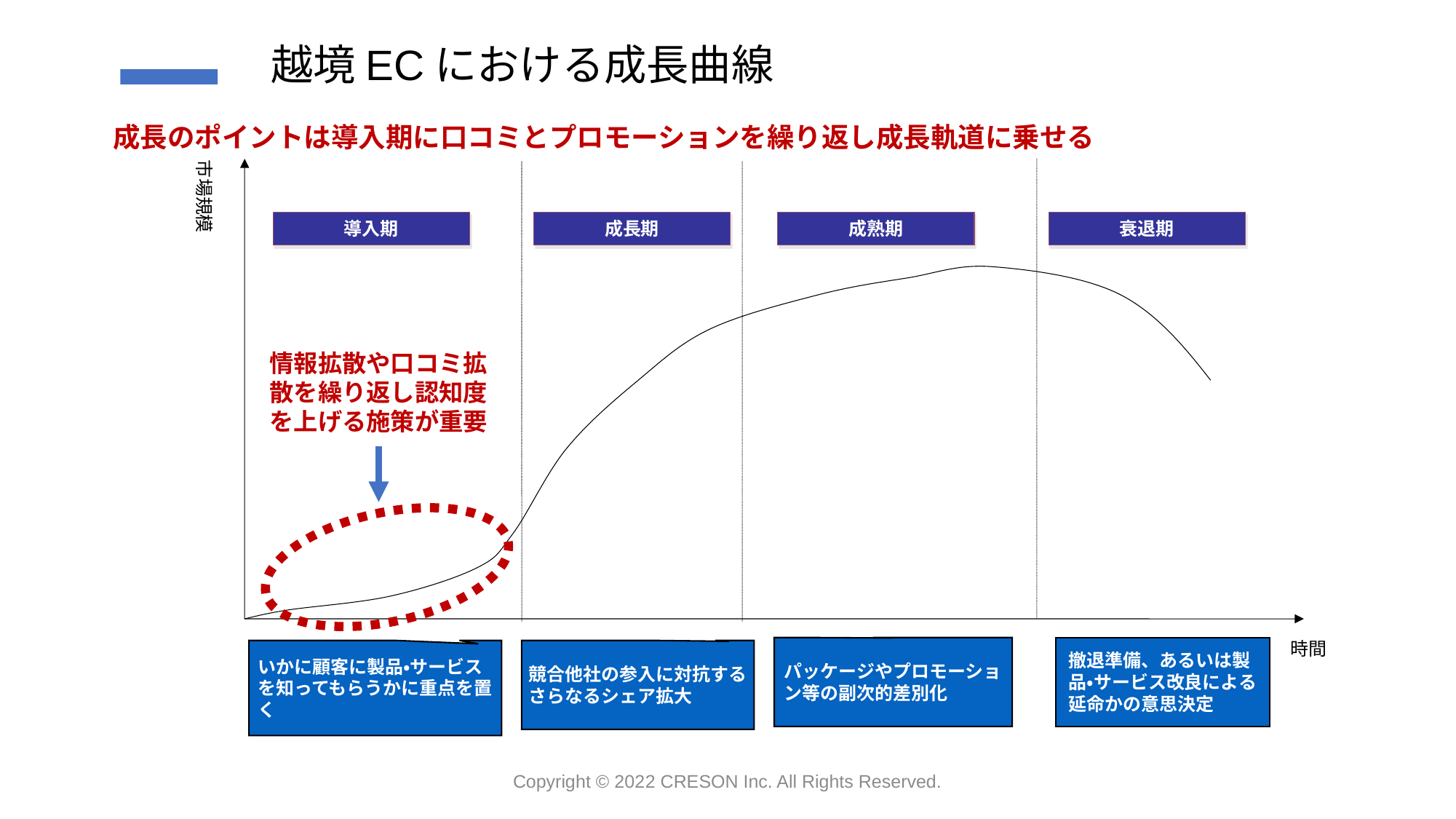

越境ECにおける成長曲線

市場規模
成長のポイントは導入期に口コミとプロモーションを繰り返し成長軌道に乗せる

導入期
成長期
衰退期
成熟期

情報拡散や口コミ拡散を繰り返し認知度を上げる施策が重要

パッケージやプロモーション等の副次的差別化
時間
撤退準備、あるいは製品・サービス改良による延命かの意思決定
いかに顧客に製品・サービスを知ってもらうかに重点を置く
競合他社の参入に対抗するさらなるシェア拡大
Copyright © 2022 CRESON Inc. All Rights Reserved.